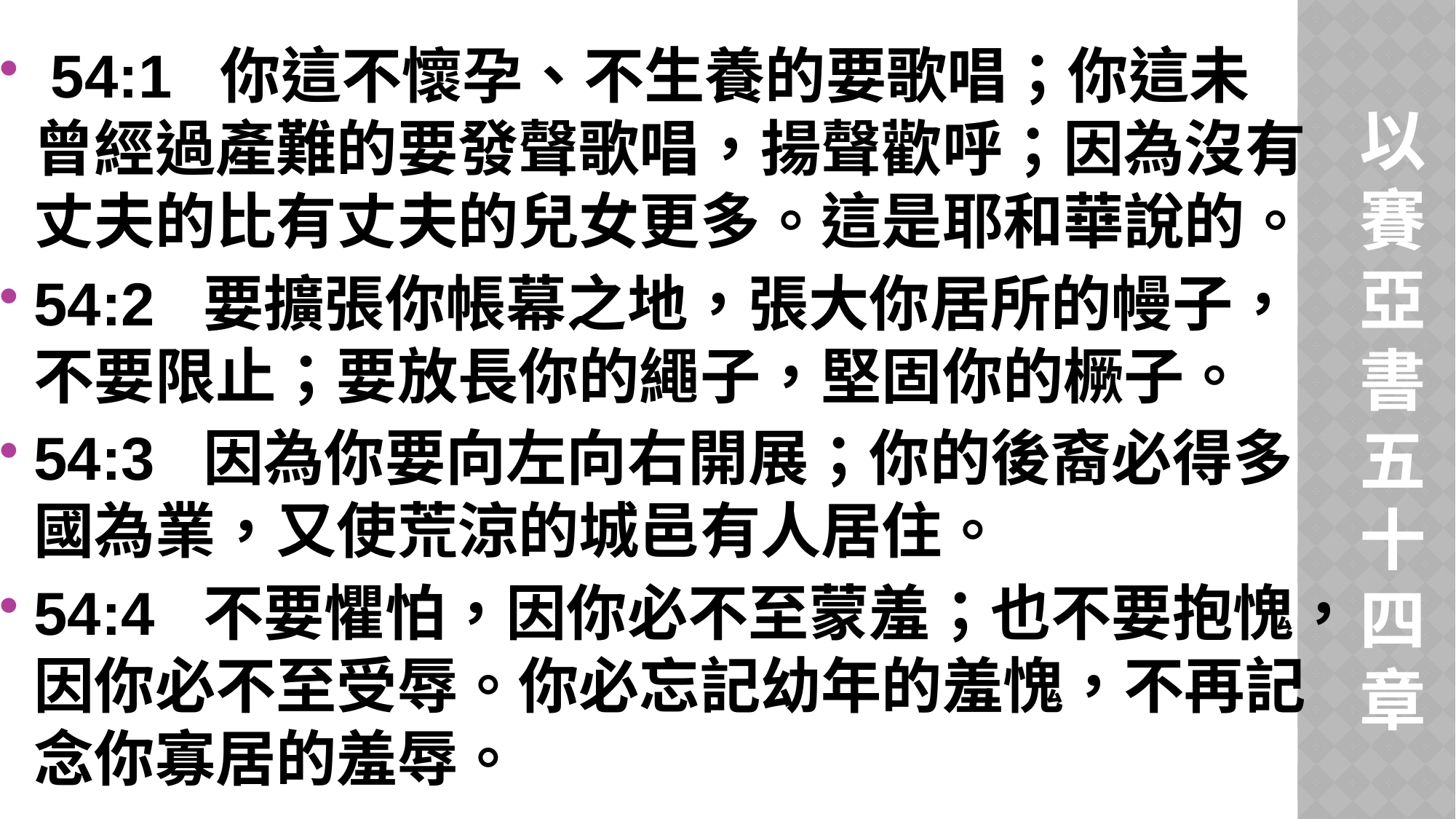

54:1  你這不懷孕、不生養的要歌唱；你這未曾經過產難的要發聲歌唱，揚聲歡呼；因為沒有丈夫的比有丈夫的兒女更多。這是耶和華說的。
54:2  要擴張你帳幕之地，張大你居所的幔子，不要限止；要放長你的繩子，堅固你的橛子。
54:3  因為你要向左向右開展；你的後裔必得多國為業，又使荒涼的城邑有人居住。
54:4  不要懼怕，因你必不至蒙羞；也不要抱愧，因你必不至受辱。你必忘記幼年的羞愧，不再記念你寡居的羞辱。
以賽亞書五十四章